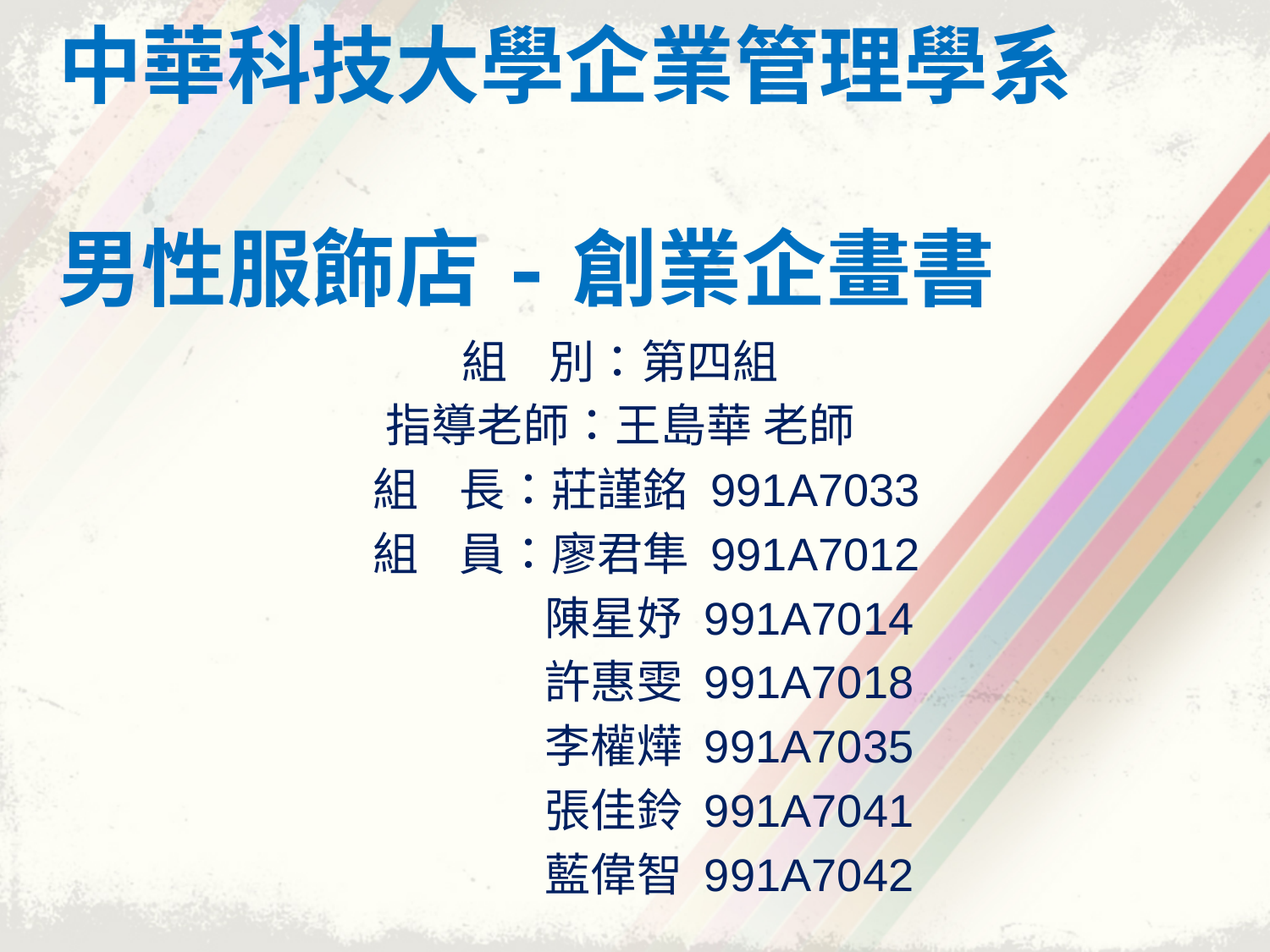

# 中華科技大學企業管理學系 男性服飾店-創業企畫書
組    別：第四組
指導老師：王島華 老師
    組    長：莊謹銘 991A7033
    組    員：廖君隼 991A7012
                    陳星妤 991A7014
                    許惠雯 991A7018
                    李權燁 991A7035
                    張佳鈴 991A7041
                    藍偉智 991A7042